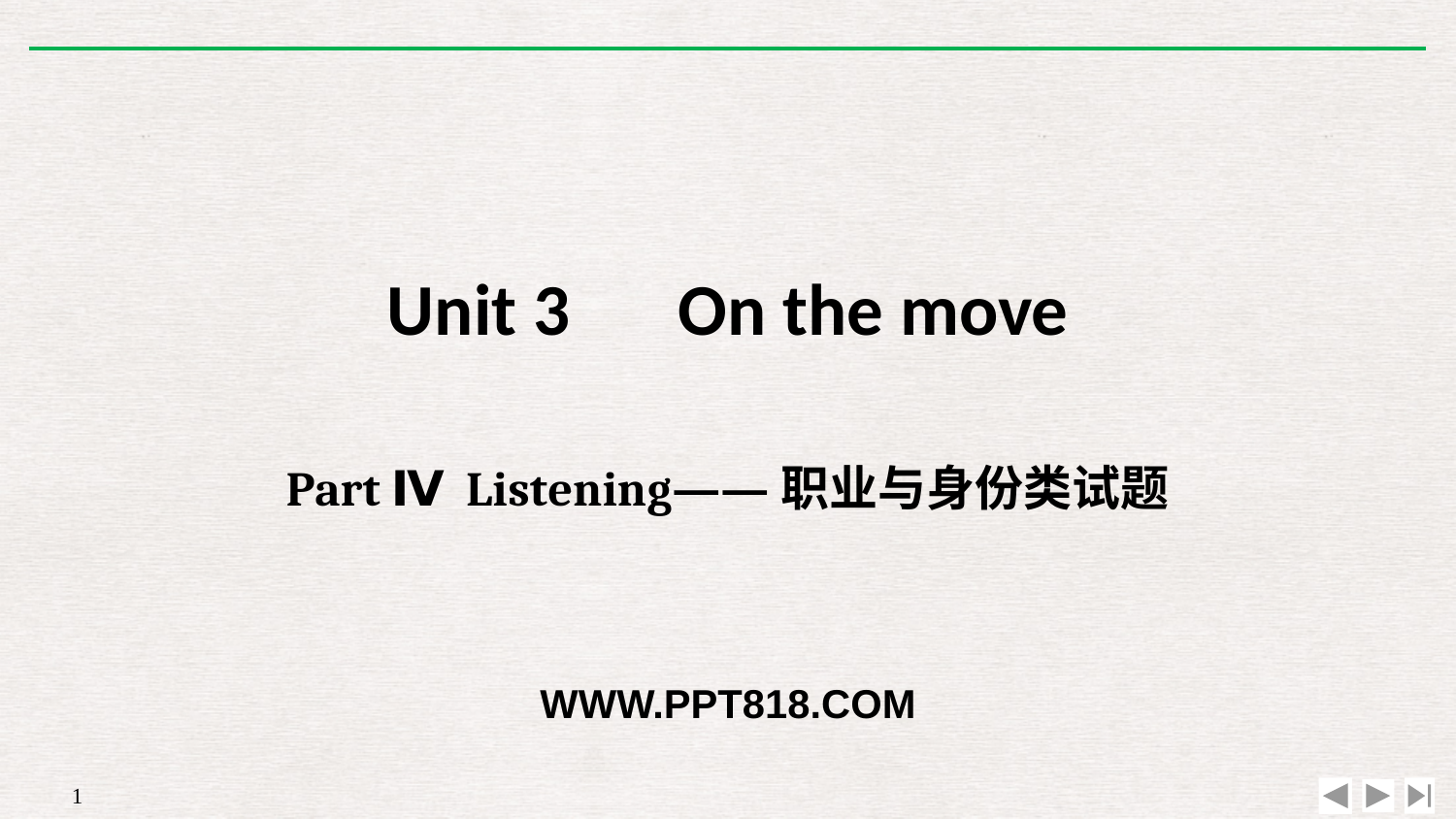

Unit 3　On the move
Part Ⅳ  Listening——职业与身份类试题
WWW.PPT818.COM